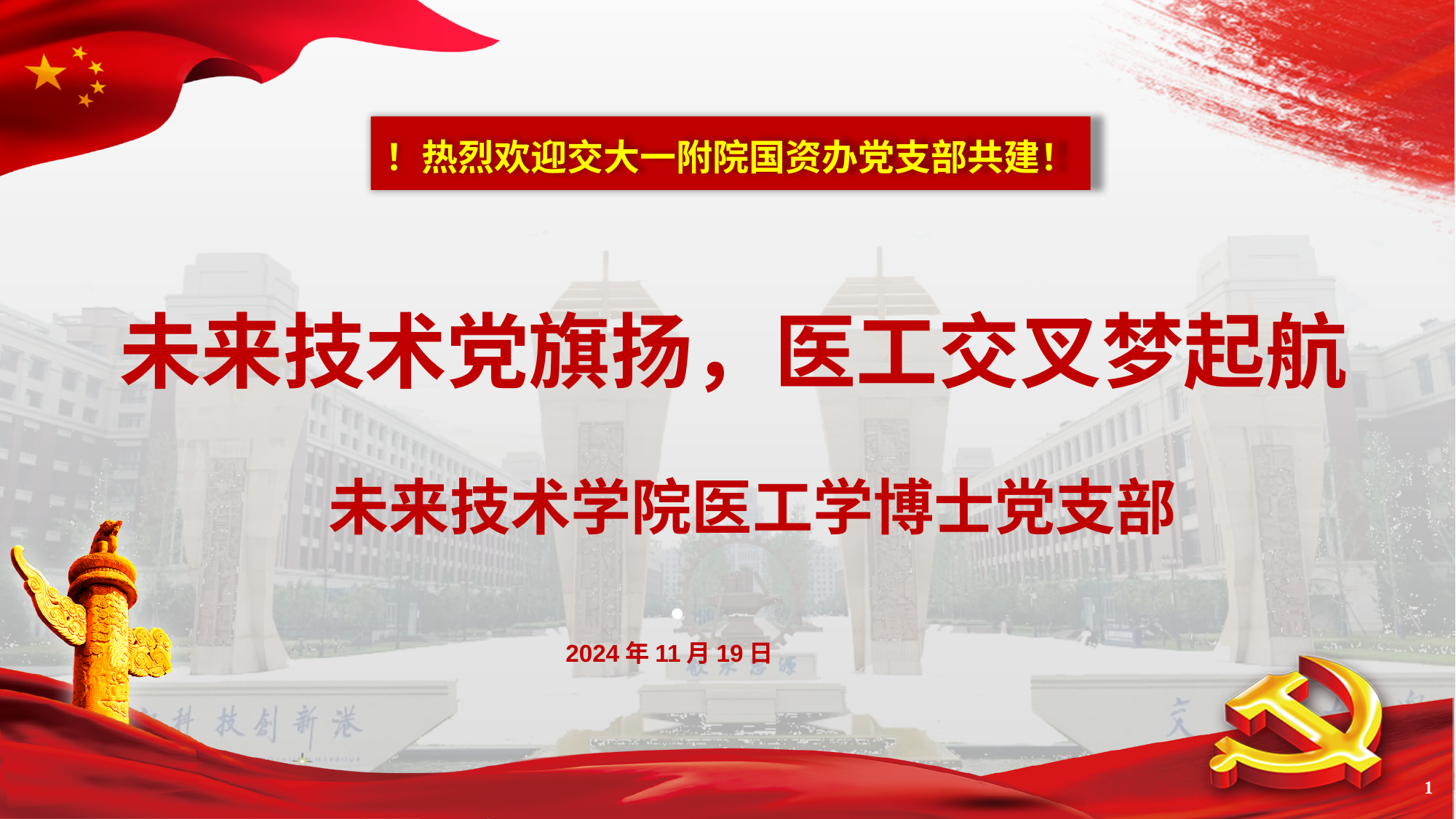

！热烈欢迎交大一附院国资办党支部共建！
未来技术党旗扬，医工交叉梦起航
 未来技术学院医工学博士党支部

2024年11月19日

1